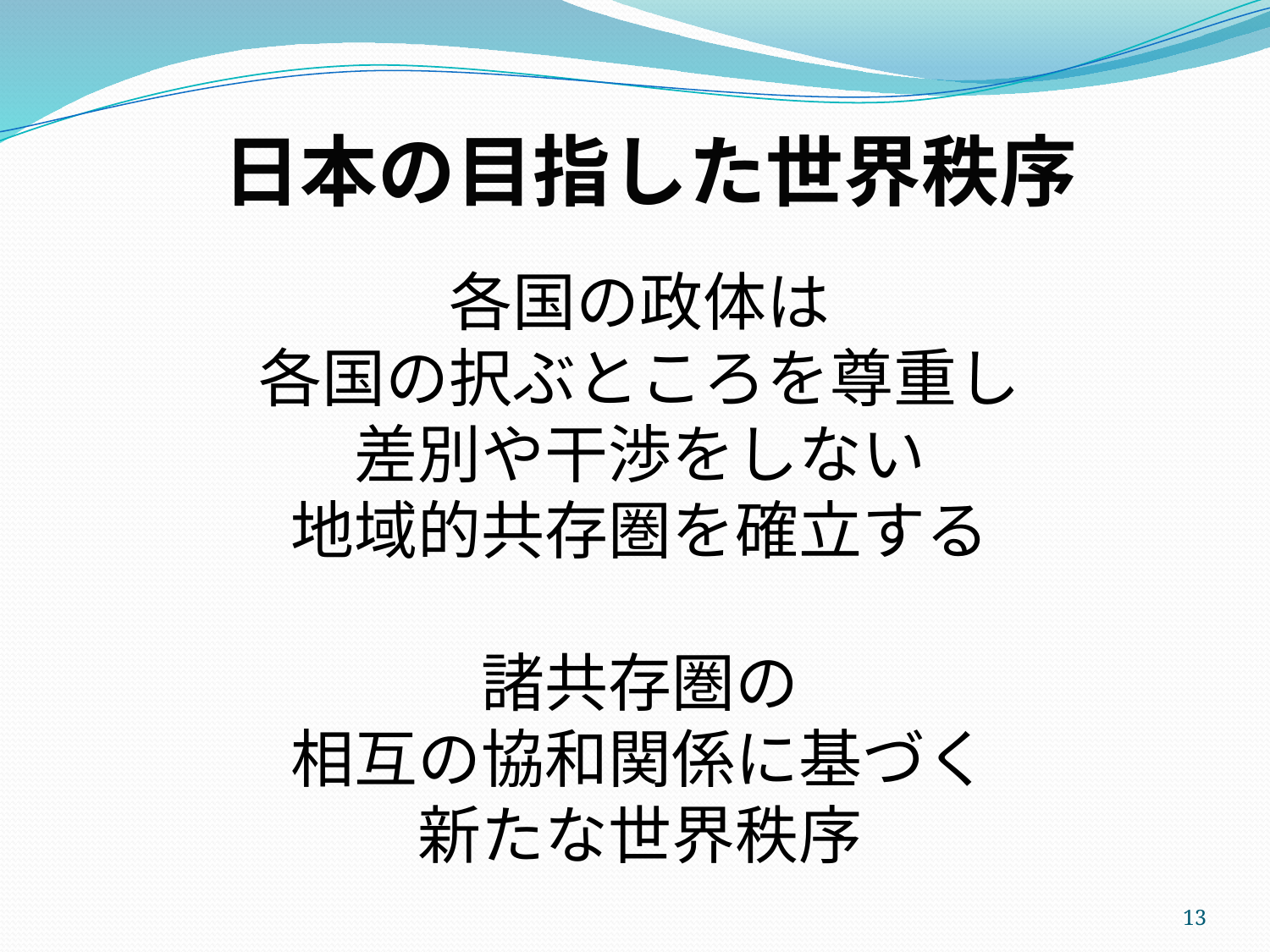

日本の目指した世界秩序

各国の政体は
各国の択ぶところを尊重し
差別や干渉をしない
地域的共存圏を確立する

諸共存圏の
相互の協和関係に基づく
新たな世界秩序
13